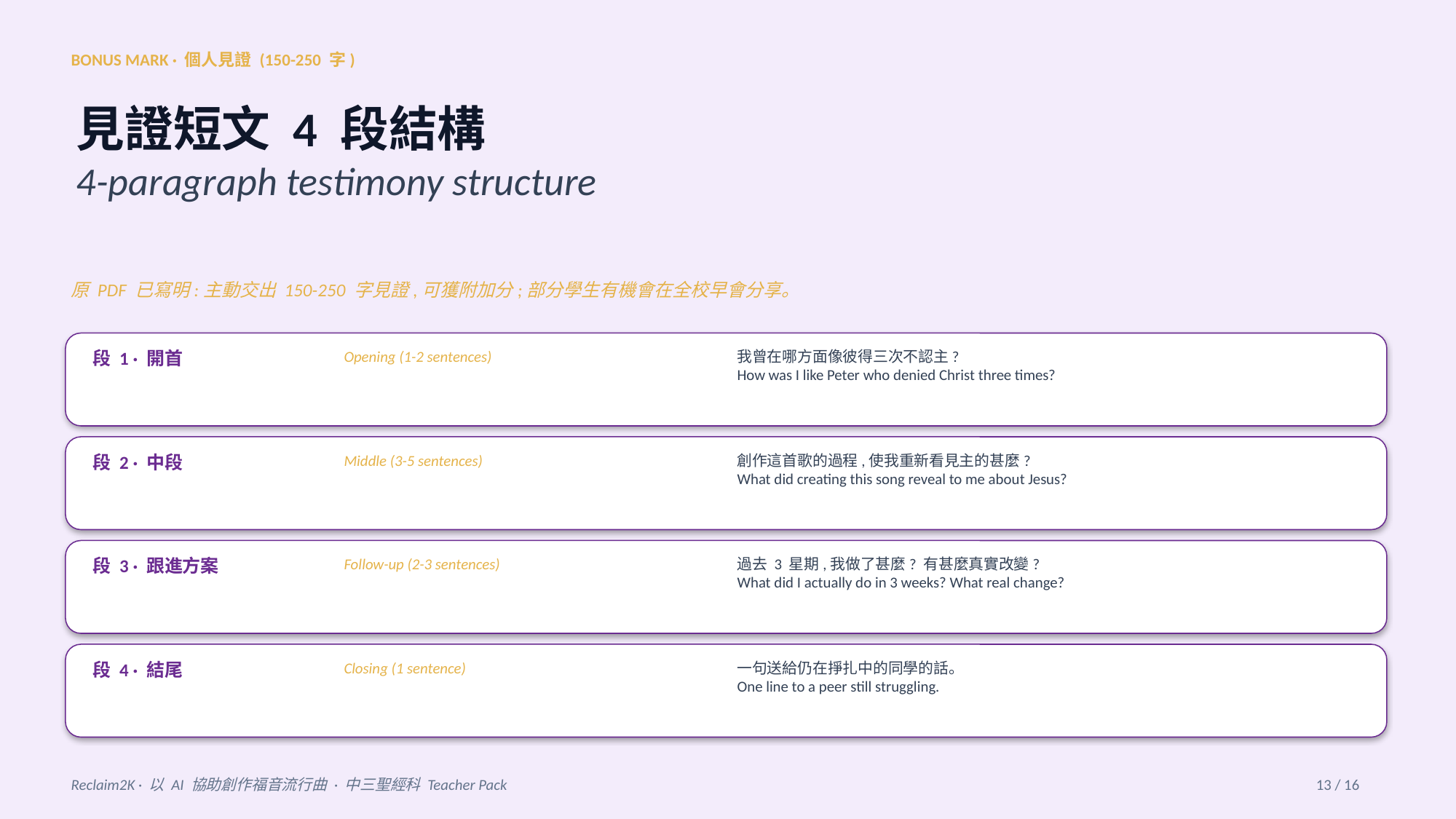

BONUS MARK · 個人見證 (150-250 字)
見證短文 4 段結構
4-paragraph testimony structure
原 PDF 已寫明:主動交出 150-250 字見證,可獲附加分;部分學生有機會在全校早會分享。

段 1 · 開首
Opening (1-2 sentences)
我曾在哪方面像彼得三次不認主?
How was I like Peter who denied Christ three times?

段 2 · 中段
Middle (3-5 sentences)
創作這首歌的過程,使我重新看見主的甚麼?
What did creating this song reveal to me about Jesus?

段 3 · 跟進方案
Follow-up (2-3 sentences)
過去 3 星期,我做了甚麼? 有甚麼真實改變?
What did I actually do in 3 weeks? What real change?

段 4 · 結尾
Closing (1 sentence)
一句送給仍在掙扎中的同學的話。
One line to a peer still struggling.
Reclaim2K · 以 AI 協助創作福音流行曲 · 中三聖經科 Teacher Pack
13 / 16